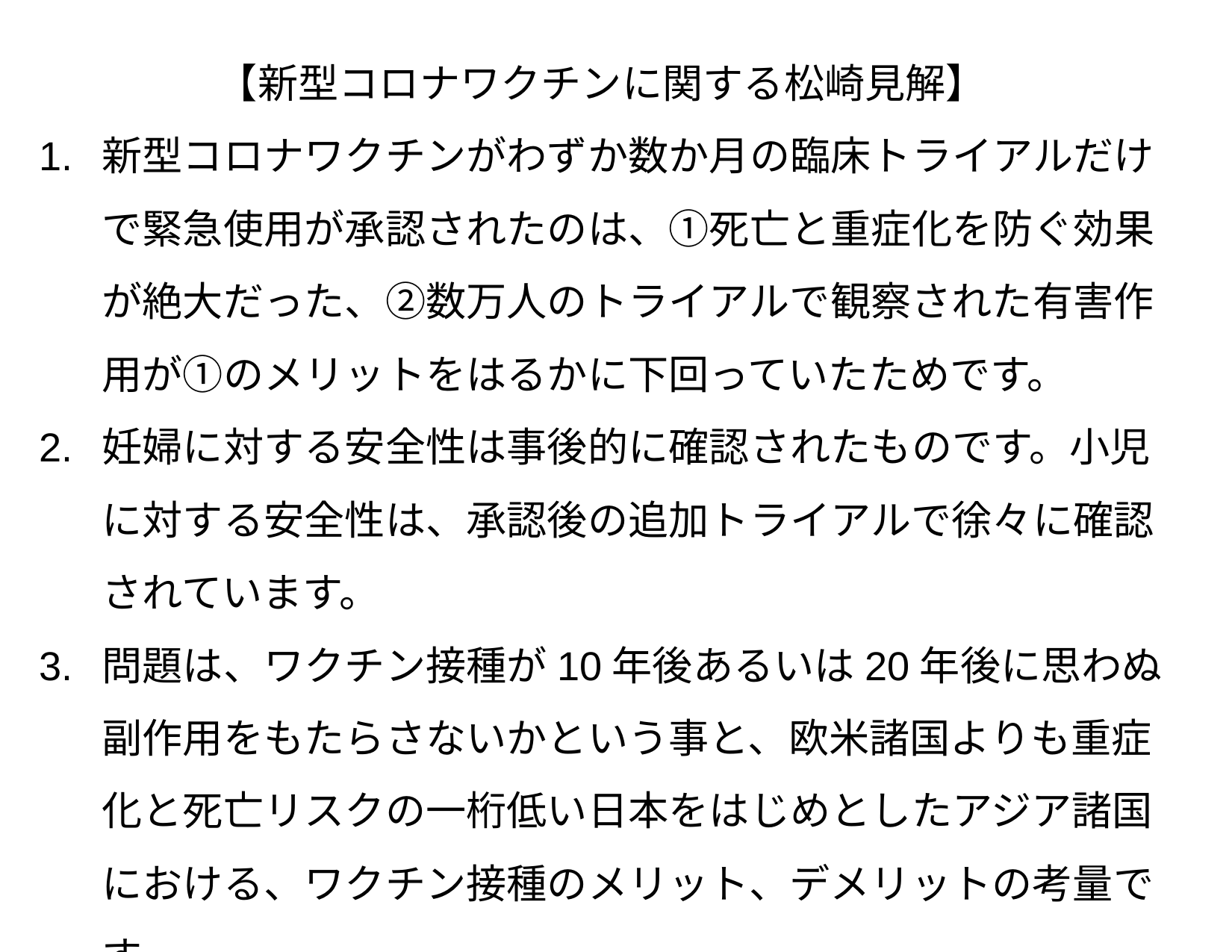

【新型コロナワクチンに関する松崎見解】
新型コロナワクチンがわずか数か月の臨床トライアルだけで緊急使用が承認されたのは、①死亡と重症化を防ぐ効果が絶大だった、②数万人のトライアルで観察された有害作用が①のメリットをはるかに下回っていたためです。
妊婦に対する安全性は事後的に確認されたものです。小児に対する安全性は、承認後の追加トライアルで徐々に確認されています。
問題は、ワクチン接種が10年後あるいは20年後に思わぬ副作用をもたらさないかという事と、欧米諸国よりも重症化と死亡リスクの一桁低い日本をはじめとしたアジア諸国における、ワクチン接種のメリット、デメリットの考量です。